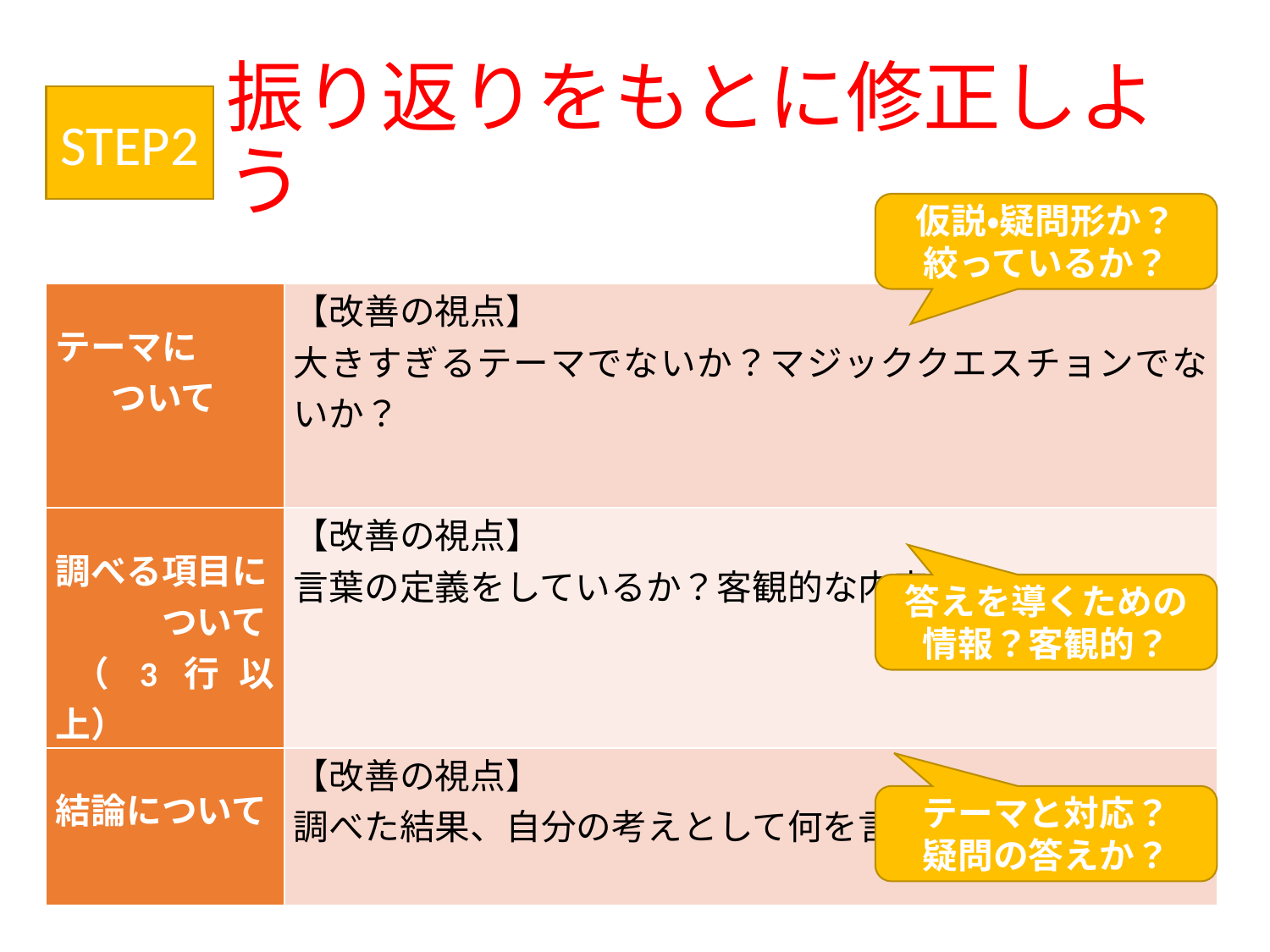

# 振り返りをもとに修正しよう
STEP2
仮説・疑問形か？
絞っているか？
| テーマに ついて | 【改善の視点】 大きすぎるテーマでないか？マジッククエスチョンでないか？ |
| --- | --- |
| 調べる項目に 　　　ついて （3行以上） | 【改善の視点】 言葉の定義をしているか？客観的な内容か？ |
| 結論について | 【改善の視点】 調べた結果、自分の考えとして何を言いたいか？ |
答えを導くための
情報？客観的？
テーマと対応？
疑問の答えか？